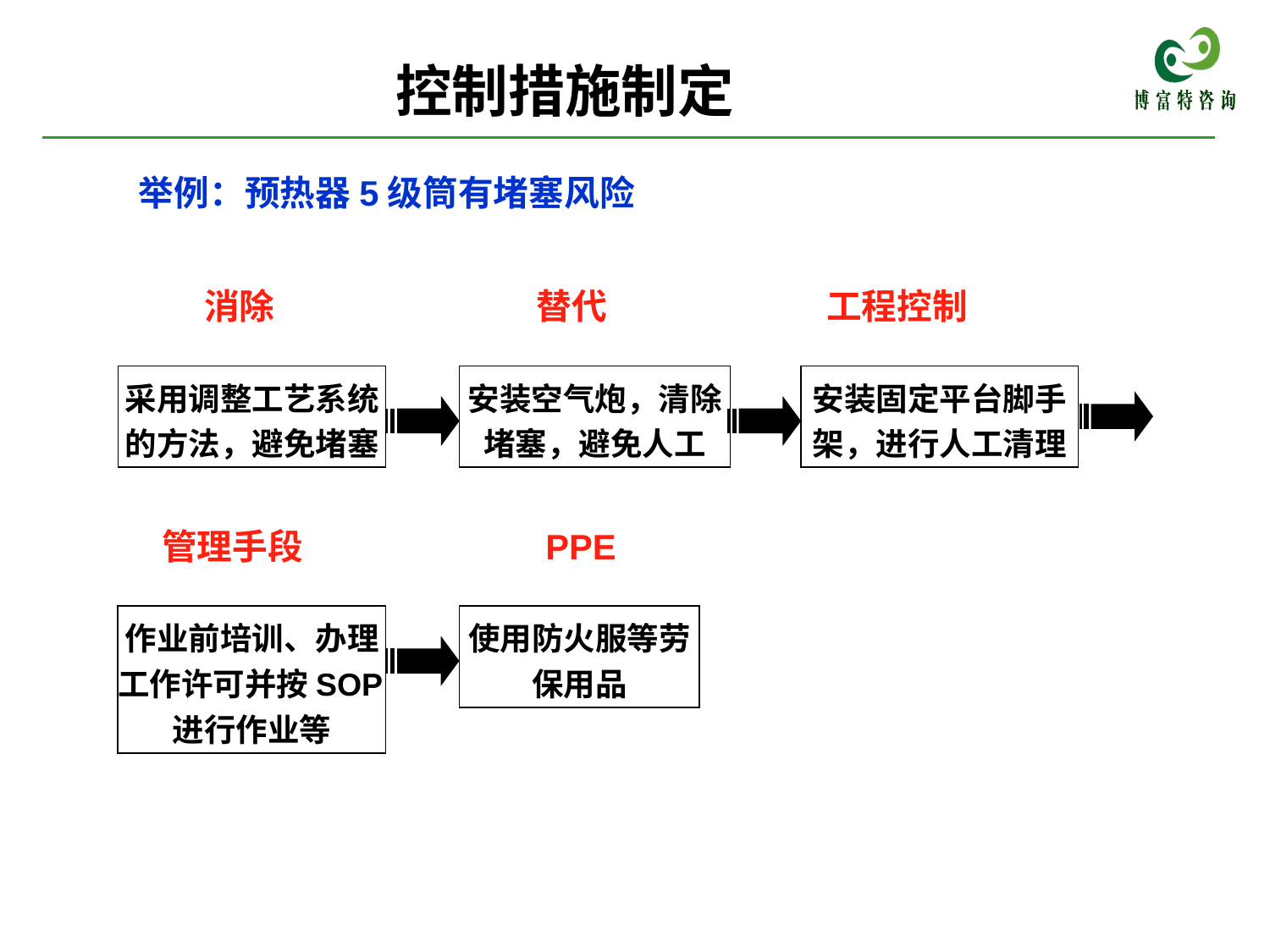

控制措施制定
举例：预热器5级筒有堵塞风险
消除
替代
工程控制
采用调整工艺系统
的方法，避免堵塞
安装空气炮，清除堵塞，避免人工
安装固定平台脚手架，进行人工清理

管理手段
PPE
作业前培训、办理工作许可并按SOP进行作业等
使用防火服等劳
保用品